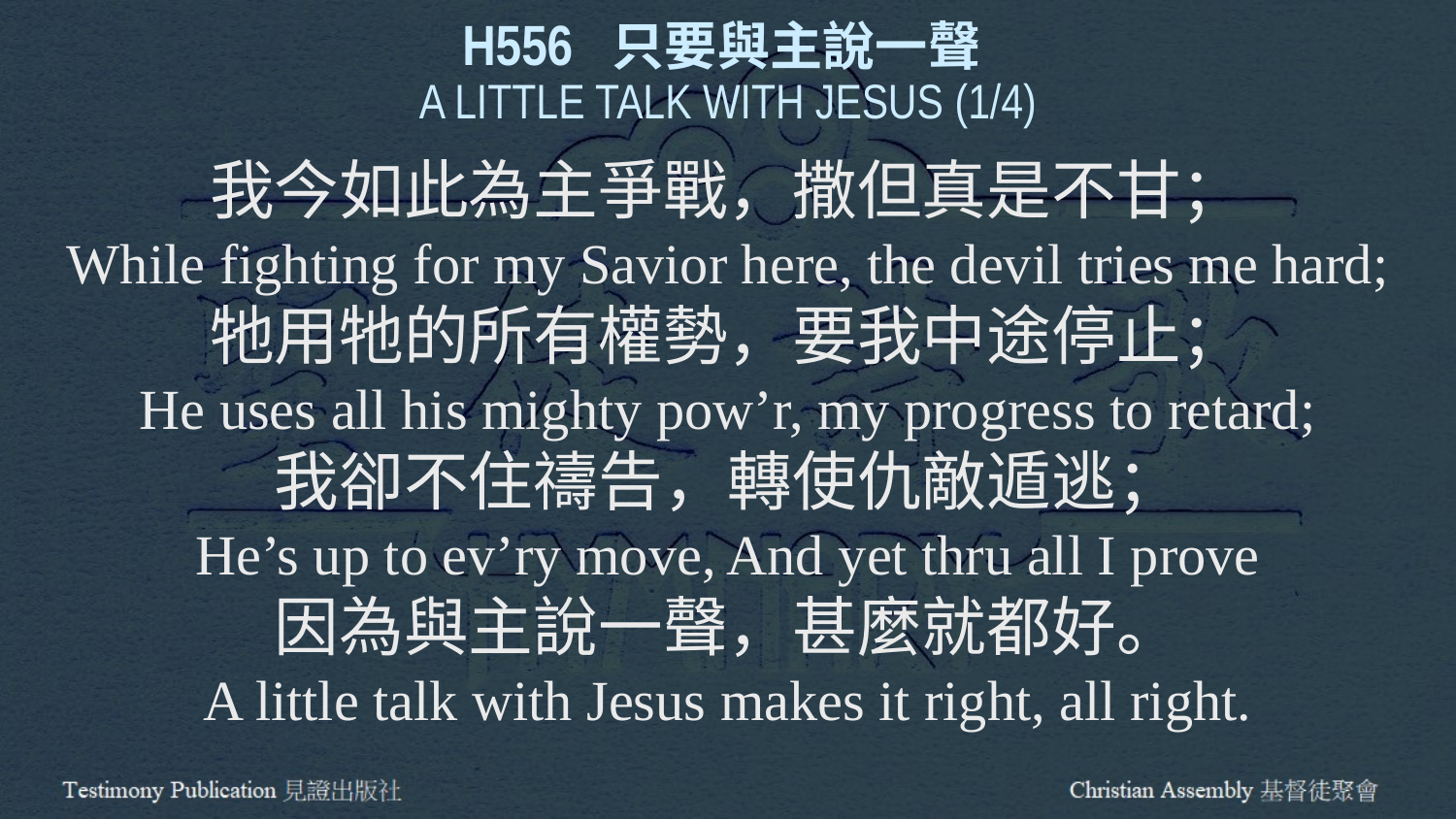

H556  只要與主說一聲
A LITTLE TALK WITH JESUS (1/4)
我今如此為主爭戰，撒但真是不甘；
While fighting for my Savior here, the devil tries me hard;
牠用牠的所有權勢，要我中途停止；
He uses all his mighty pow’r, my progress to retard;
我卻不住禱告，轉使仇敵遁逃；
He’s up to ev’ry move, And yet thru all I prove
因為與主說一聲，甚麼就都好。
A little talk with Jesus makes it right, all right.